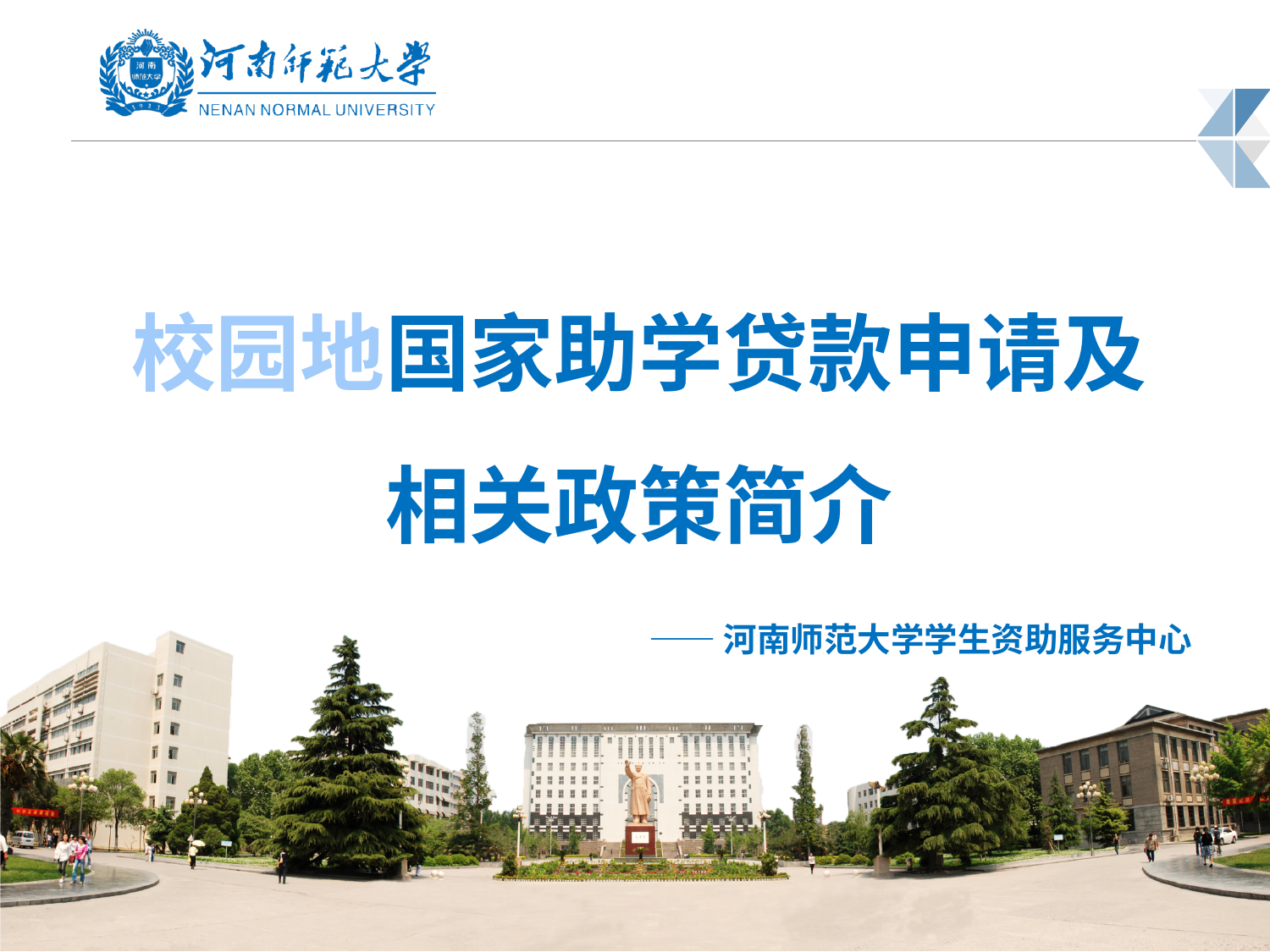

校园地国家助学贷款申请及
相关政策简介
——河南师范大学学生资助服务中心